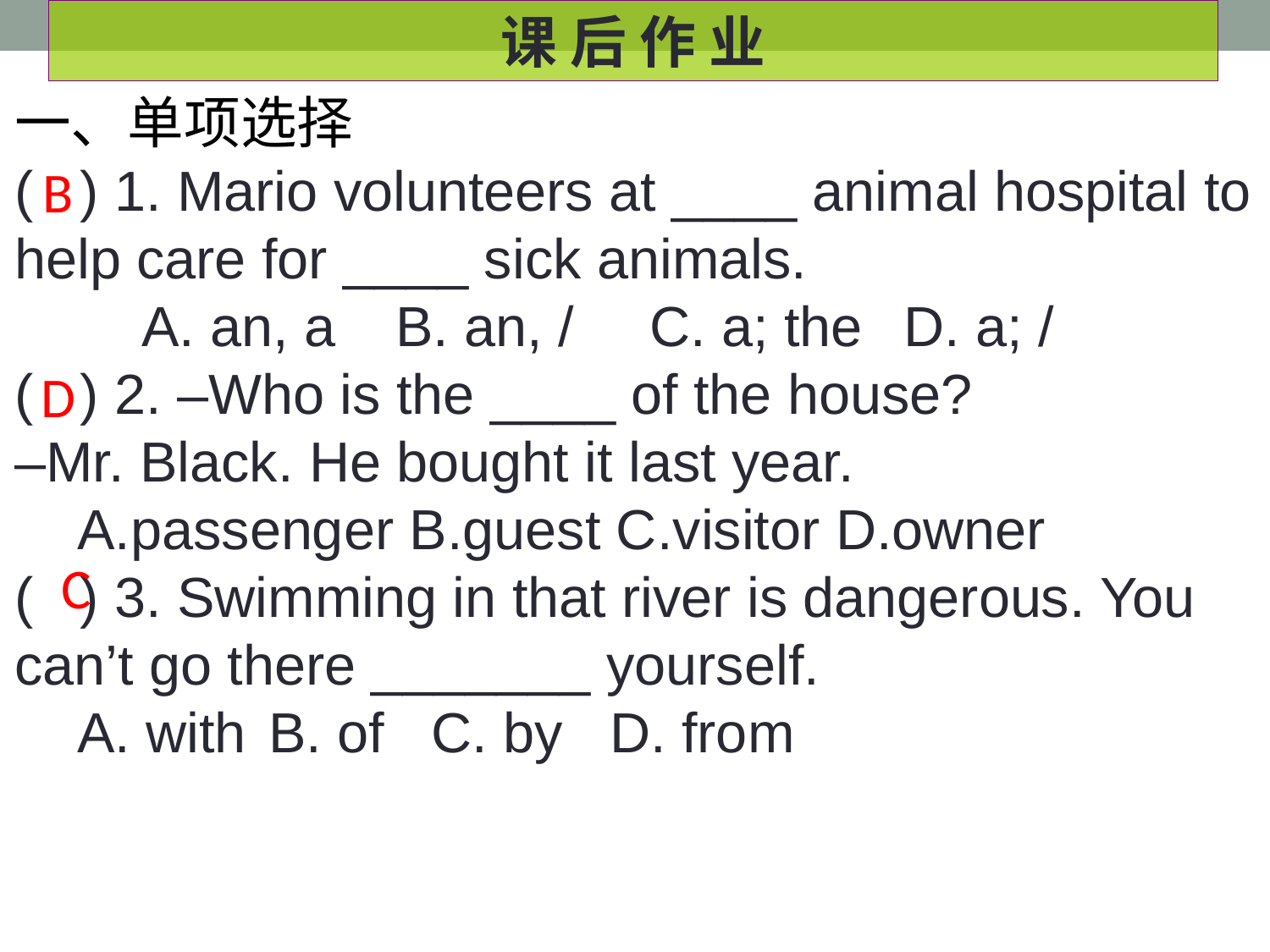

课 后 作 业
一、单项选择
(   ) 1. Mario volunteers at ____ animal hospital to help care for ____ sick animals.
	A. an, a	B. an, /	C. a; the	D. a; /
(   ) 2. –Who is the ____ of the house?
–Mr. Black. He bought it last year.
    A.passenger B.guest C.visitor D.owner
(   ) 3. Swimming in that river is dangerous. You can’t go there _______ yourself.
    A. with	B. of   C. by   D. from
B
D
C